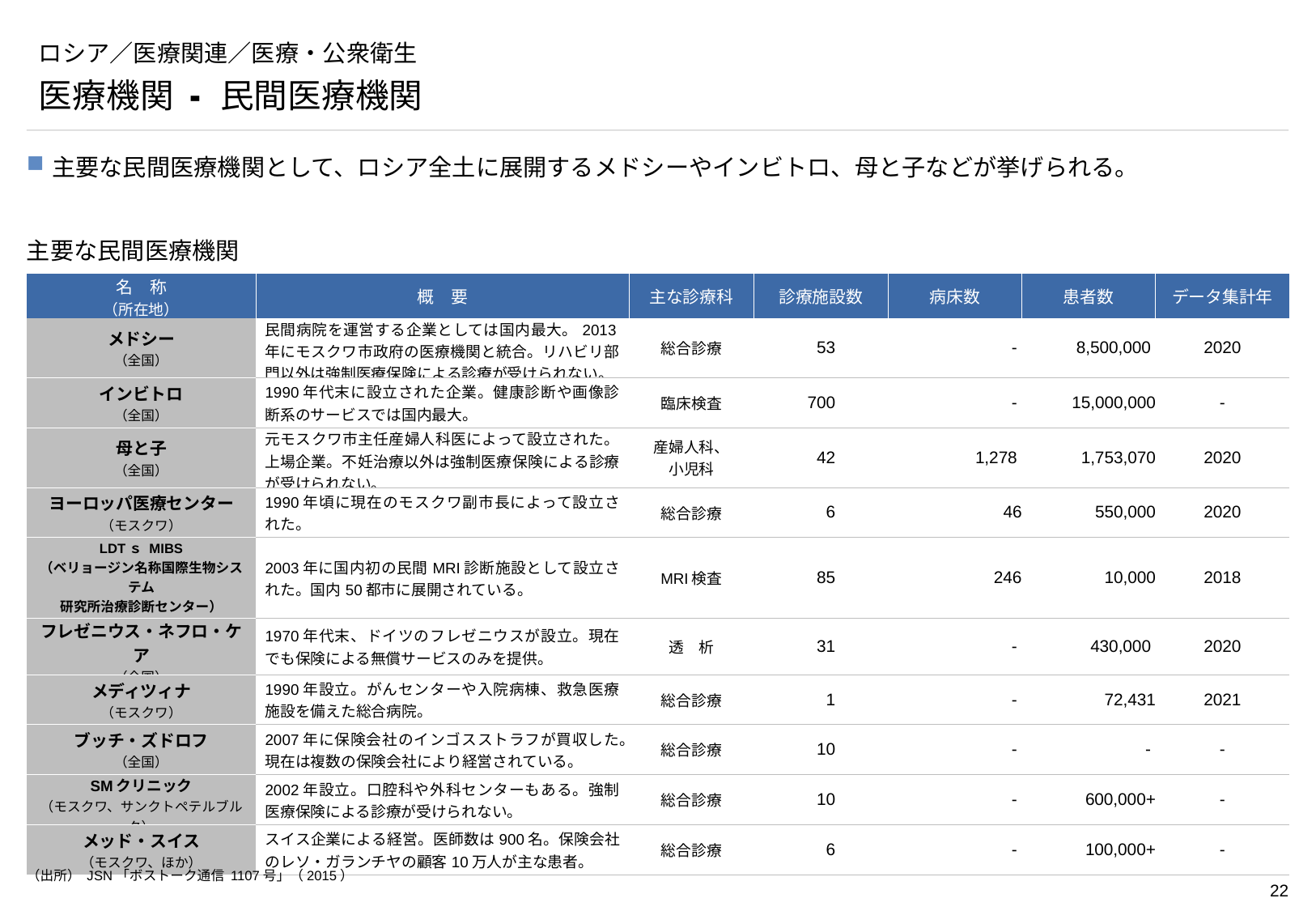

# ロシア／医療関連／医療・公衆衛生
医療機関 - 民間医療機関
主要な民間医療機関として、ロシア全土に展開するメドシーやインビトロ、母と子などが挙げられる。
主要な民間医療機関
| 名　称 （所在地） | 概　要 | 主な診療科 | 診療施設数 | 病床数 | 患者数 | データ集計年 |
| --- | --- | --- | --- | --- | --- | --- |
| メドシー （全国） | 民間病院を運営する企業としては国内最大。2013年にモスクワ市政府の医療機関と統合。リハビリ部門以外は強制医療保険による診療が受けられない。 | 総合診療 | 53 | - | 8,500,000 | 2020 |
| インビトロ （全国） | 1990年代末に設立された企業。健康診断や画像診断系のサービスでは国内最大。 | 臨床検査 | 700 | - | 15,000,000 | - |
| 母と子 （全国） | 元モスクワ市主任産婦人科医によって設立された。上場企業。不妊治療以外は強制医療保険による診療が受けられない。 | 産婦人科、 小児科 | 42 | 1,278 | 1,753,070 | 2020 |
| ヨーロッパ医療センター （モスクワ） | 1990年頃に現在のモスクワ副市長によって設立された。 | 総合診療 | 6 | 46 | 550,000 | 2020 |
| LDTｓ MIBS （ベリョージン名称国際生物システム 研究所治療診断センター） （全国） | 2003年に国内初の民間MRI診断施設として設立された。国内50都市に展開されている。 | MRI検査 | 85 | 246 | 10,000 | 2018 |
| フレゼニウス・ネフロ・ケア （全国） | 1970年代末、ドイツのフレゼニウスが設立。現在でも保険による無償サービスのみを提供。 | 透　析 | 31 | - | 430,000 | 2020 |
| メディツィナ （モスクワ） | 1990年設立。がんセンターや入院病棟、救急医療施設を備えた総合病院。 | 総合診療 | 1 | - | 72,431 | 2021 |
| ブッチ・ズドロフ （全国） | 2007年に保険会社のインゴスストラフが買収した。現在は複数の保険会社により経営されている。 | 総合診療 | 10 | - | - | - |
| SMクリニック （モスクワ、サンクトペテルブルク） | 2002年設立。口腔科や外科センターもある。強制医療保険による診療が受けられない。 | 総合診療 | 10 | - | 600,000+ | - |
| メッド・スイス （モスクワ、ほか） | スイス企業による経営。医師数は900名。保険会社のレソ・ガランチヤの顧客10万人が主な患者。 | 総合診療 | 6 | - | 100,000+ | - |
（出所） JSN「ボストーク通信 1107号」（2015）